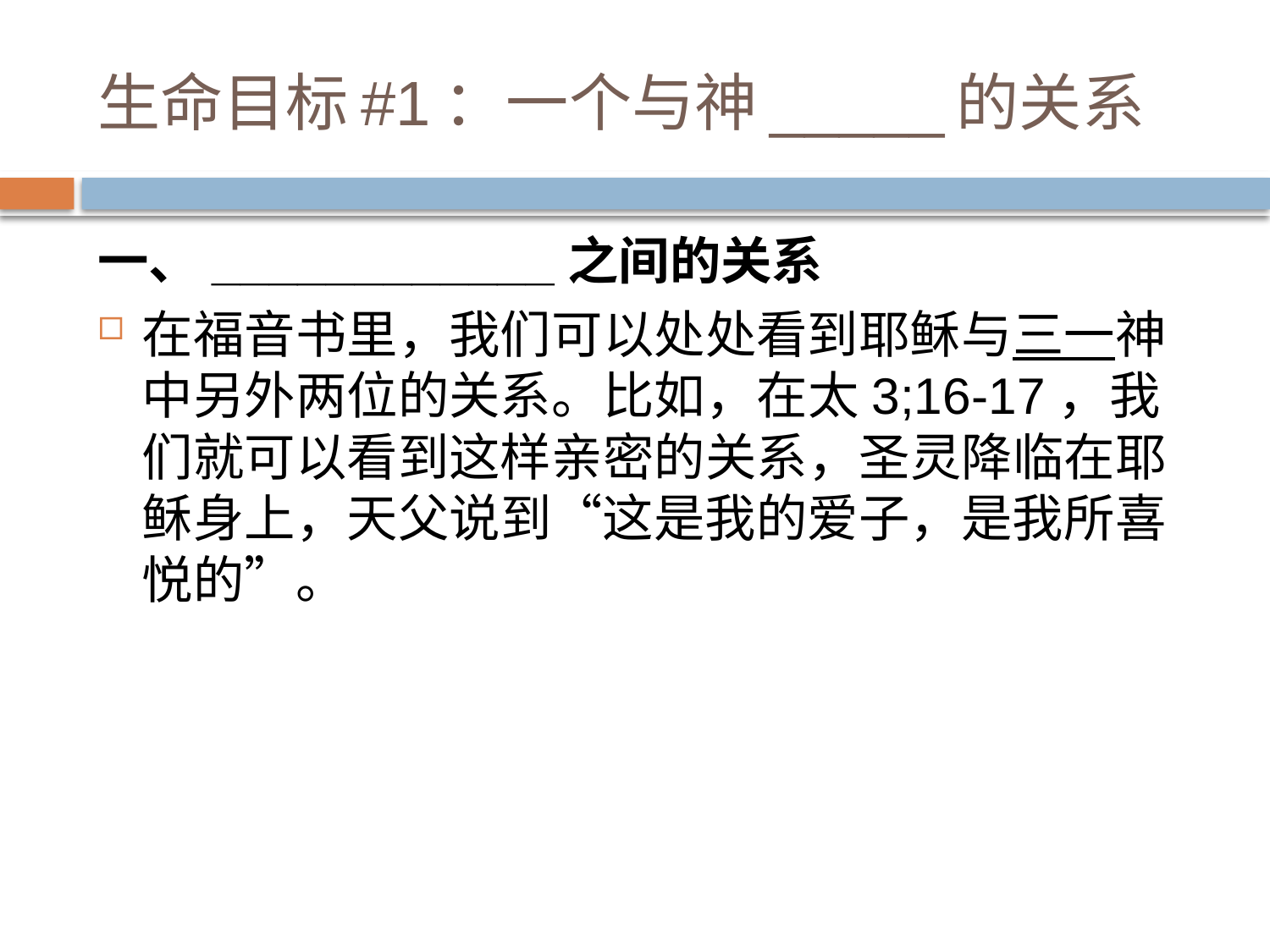

# 生命目标#1：一个与神_____的关系
一、____________之间的关系
在福音书里，我们可以处处看到耶稣与三一神中另外两位的关系。比如，在太3;16-17，我们就可以看到这样亲密的关系，圣灵降临在耶稣身上，天父说到“这是我的爱子，是我所喜悦的”。